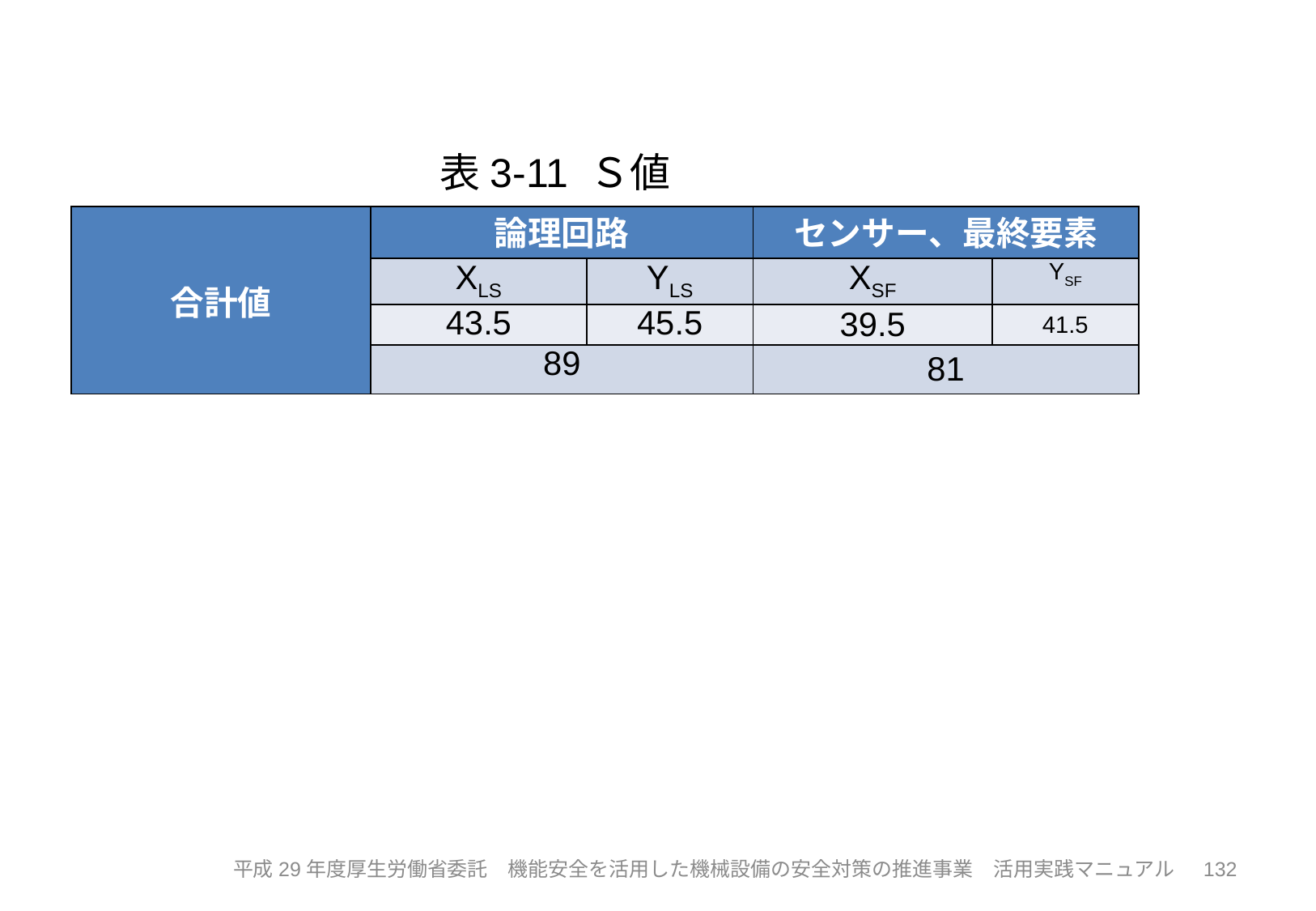

表3-11 Ｓ値
| 合計値 | 論理回路 |  | センサー、最終要素 |  |
| --- | --- | --- | --- | --- |
|  | XLS | YLS | XSF | YSF |
|  | 43.5 | 45.5 | 39.5 | 41.5 |
|  | 89 |  | 81 |  |
132
平成29年度厚生労働省委託　機能安全を活用した機械設備の安全対策の推進事業　活用実践マニュアル